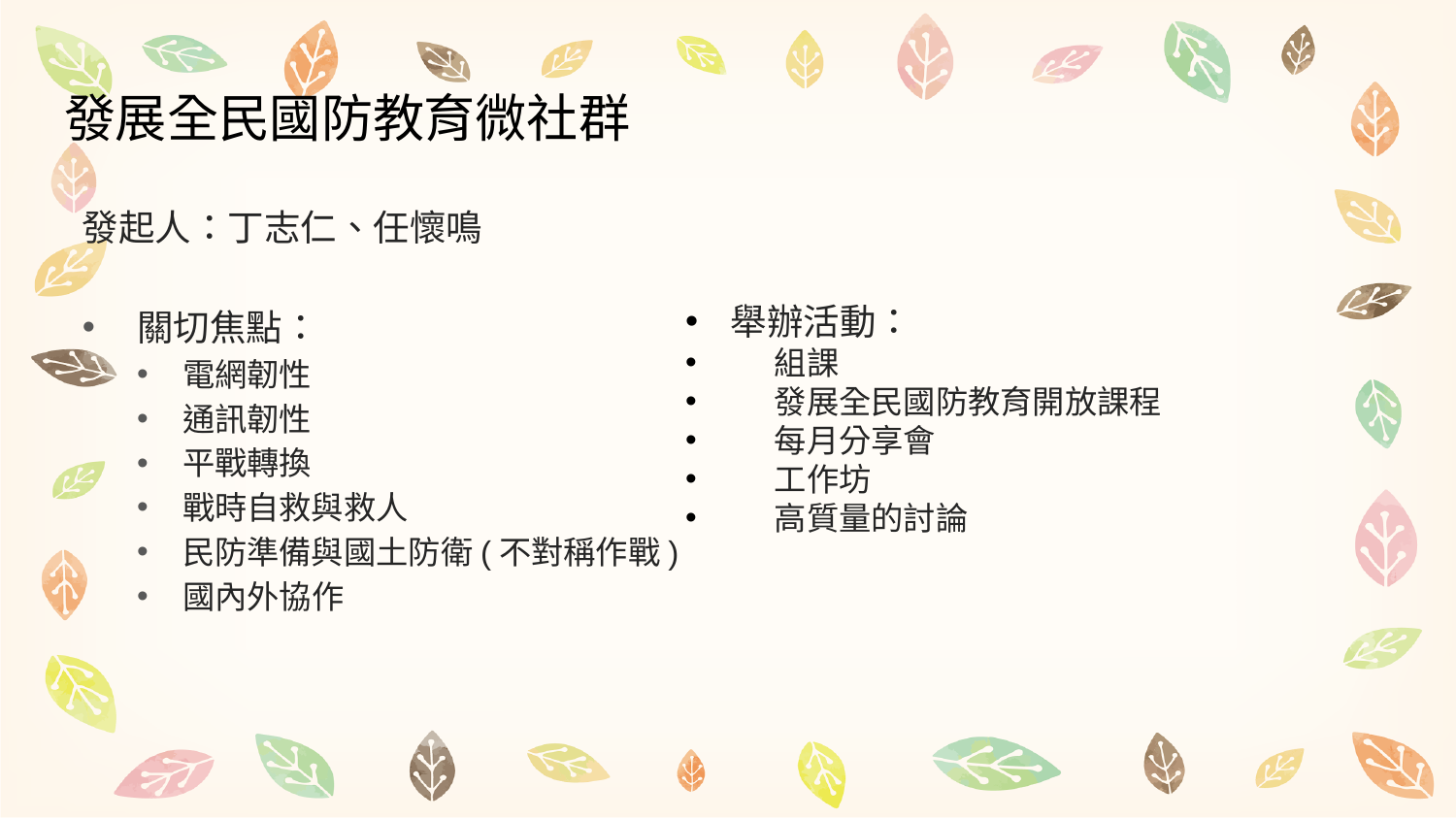

# 發展全民國防教育微社群
發起人：丁志仁、任懷鳴

關切焦點：
電網韌性
通訊韌性
平戰轉換
戰時自救與救人
民防準備與國土防衛(不對稱作戰)
國內外協作

舉辦活動：
    組課
    發展全民國防教育開放課程
    每月分享會
    工作坊
    高質量的討論